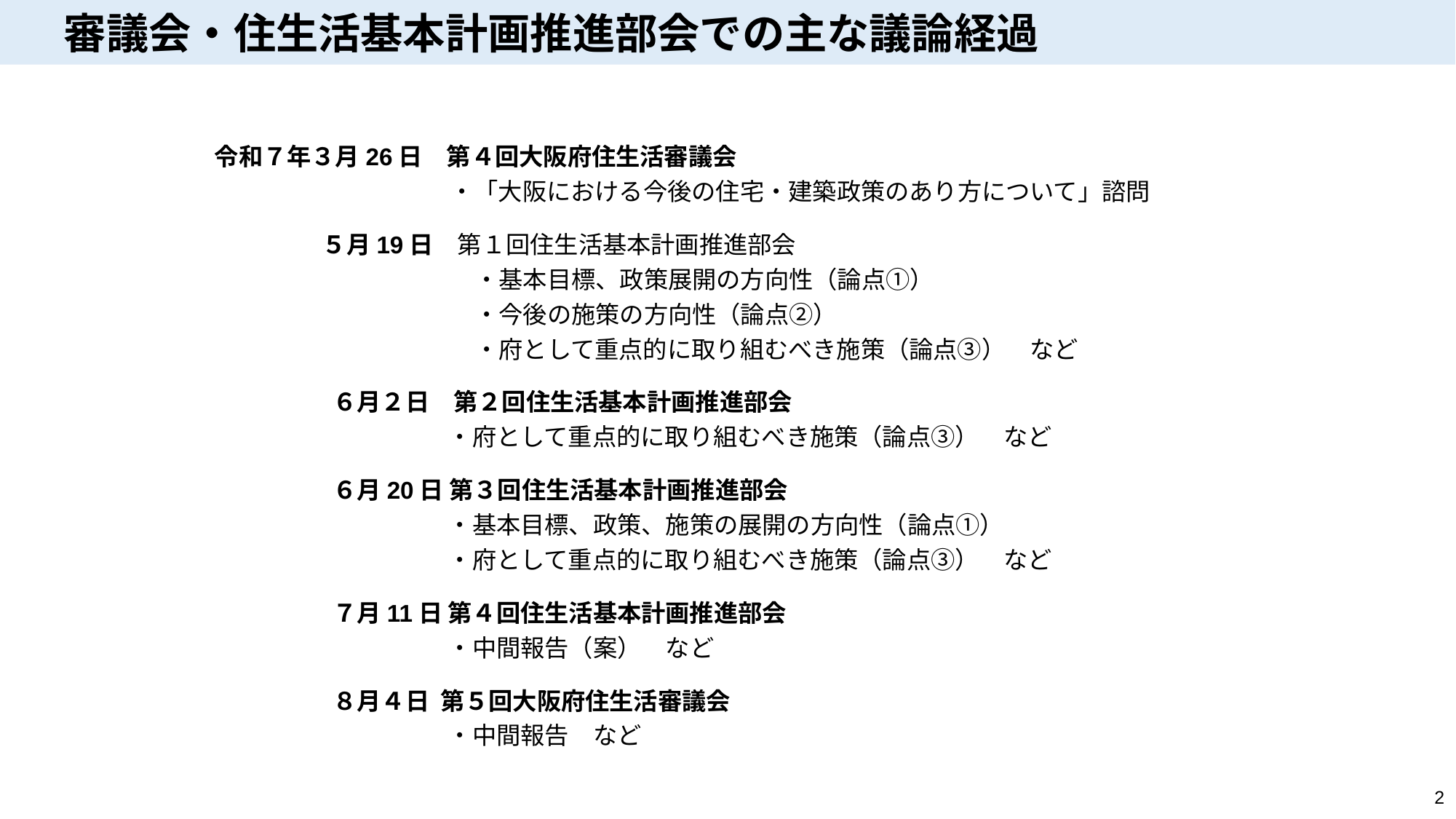

審議会・住生活基本計画推進部会での主な議論経過

　令和７年３月26日　第４回大阪府住生活審議会
　・「大阪における今後の住宅・建築政策のあり方について」諮問
　　　　　５月19日　第１回住生活基本計画推進部会
　　・基本目標、政策展開の方向性（論点①）
　　・今後の施策の方向性（論点②）
　　・府として重点的に取り組むべき施策（論点③）　など
　６月２日　第２回住生活基本計画推進部会
 ・府として重点的に取り組むべき施策（論点③）　など
　６月20日 第３回住生活基本計画推進部会
 ・基本目標、政策、施策の展開の方向性（論点①）
 ・府として重点的に取り組むべき施策（論点③）　など
　７月11日 第４回住生活基本計画推進部会
 ・中間報告（案）　など
　８月４日  第５回大阪府住生活審議会
 ・中間報告　など

2